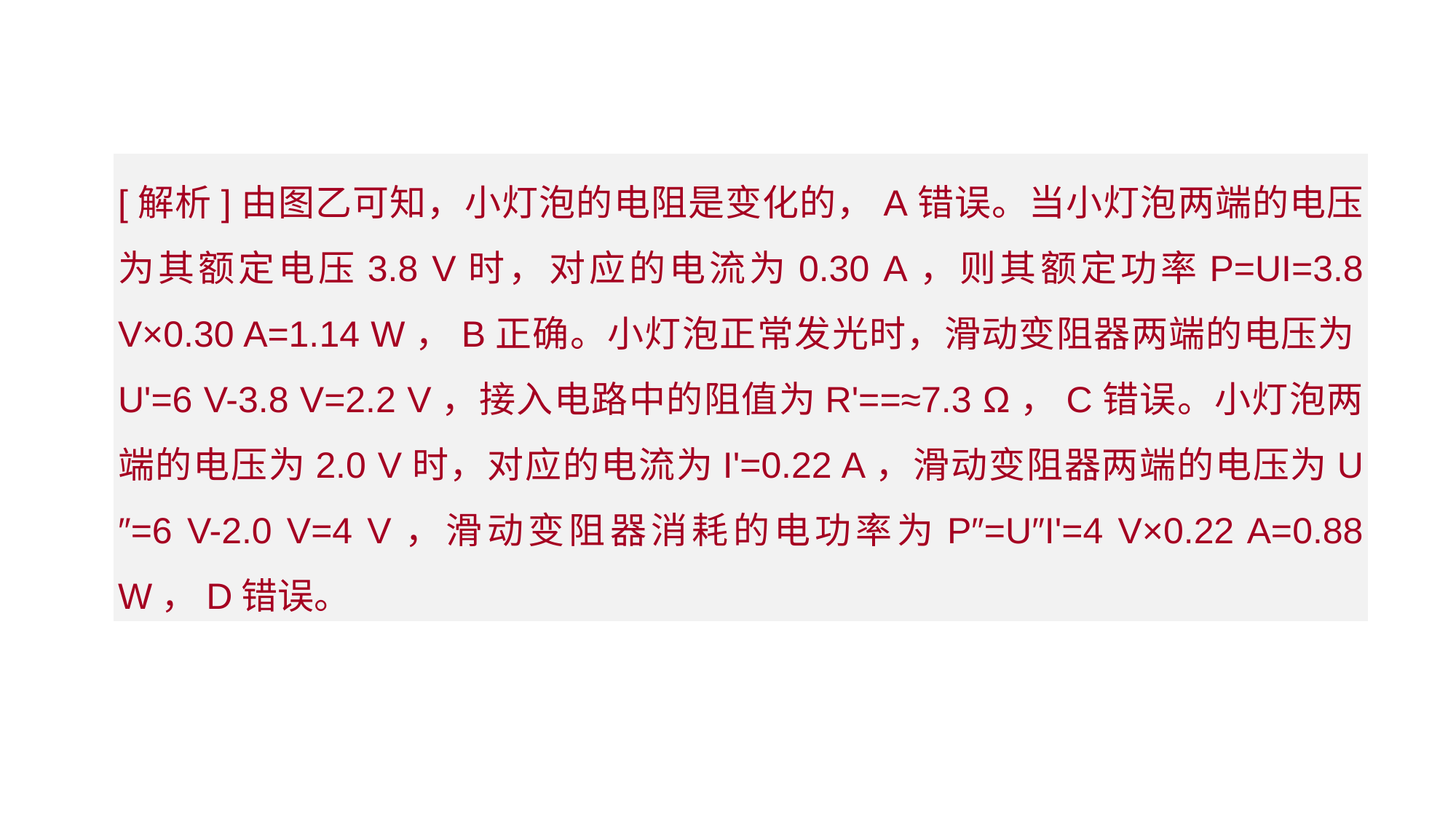

[解析]由图乙可知，小灯泡的电阻是变化的，A错误。当小灯泡两端的电压为其额定电压3.8 V时，对应的电流为0.30 A，则其额定功率P=UI=3.8 V×0.30 A=1.14 W，B正确。小灯泡正常发光时，滑动变阻器两端的电压为U'=6 V-3.8 V=2.2 V，接入电路中的阻值为R'==≈7.3 Ω，C错误。小灯泡两端的电压为2.0 V时，对应的电流为I'=0.22 A，滑动变阻器两端的电压为U″=6 V-2.0 V=4 V，滑动变阻器消耗的电功率为P″=U″I'=4 V×0.22 A=0.88 W，D错误。
重难突破 能力提升